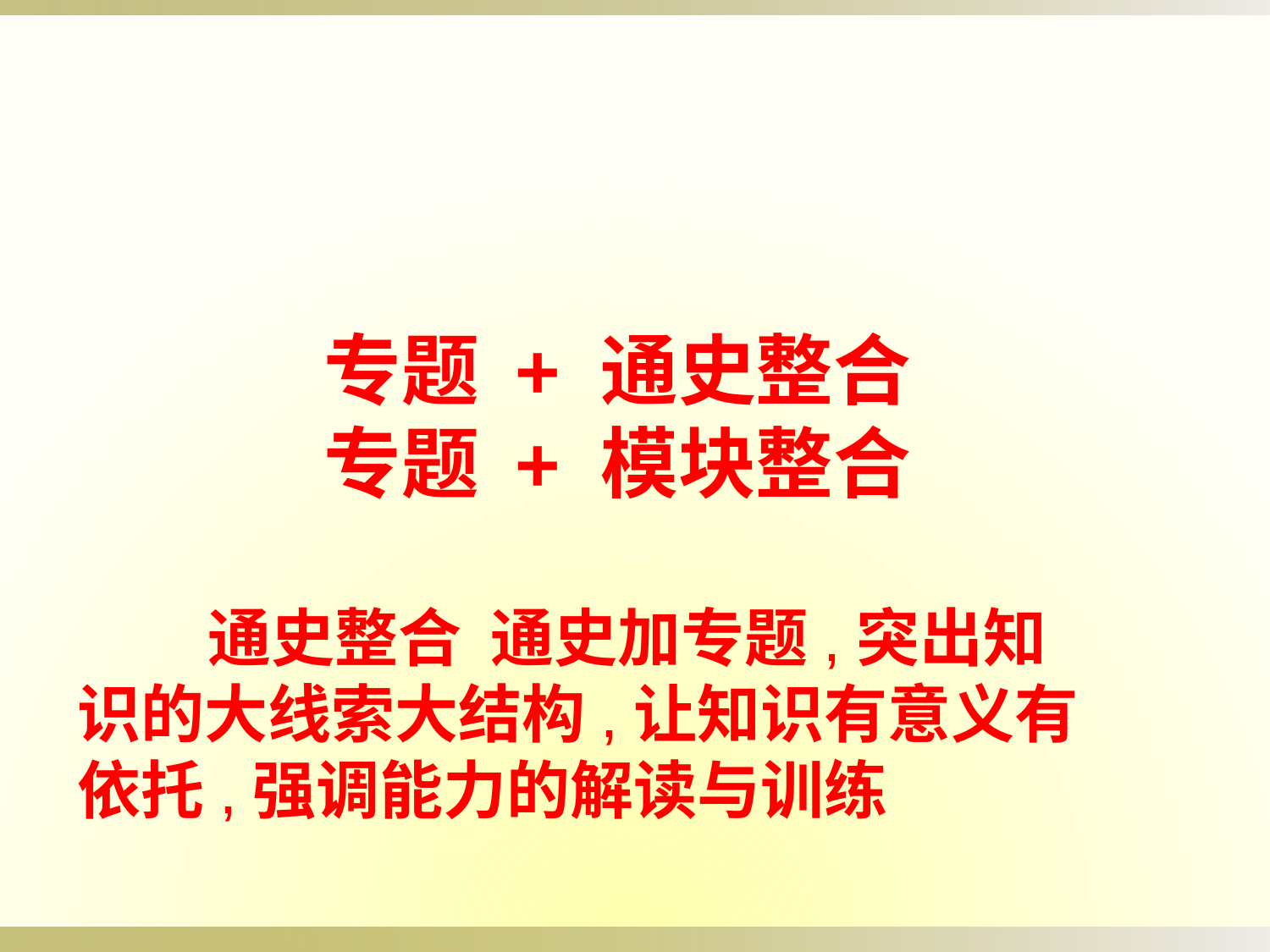

专题 + 通史整合
专题 + 模块整合
        通史整合  通史加专题,突出知识的大线索大结构,让知识有意义有依托,强调能力的解读与训练